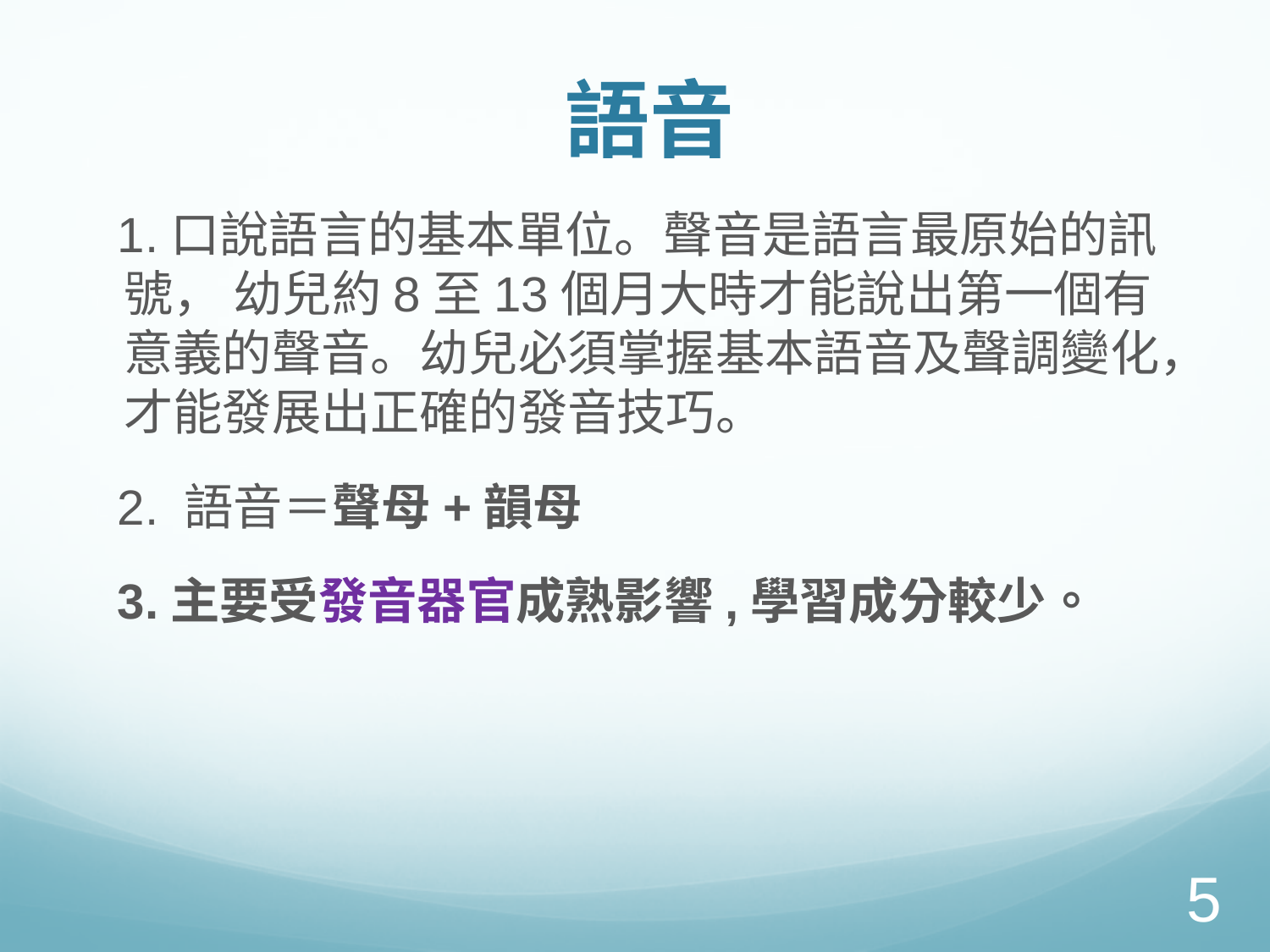

語音
   1.口說語言的基本單位。聲音是語言最原始的訊號， 幼兒約8至13個月大時才能說出第一個有意義的聲音。幼兒必須掌握基本語音及聲調變化，才能發展出正確的發音技巧。
   2. 語音＝聲母+韻母
   3.主要受發音器官成熟影響,學習成分較少。

5